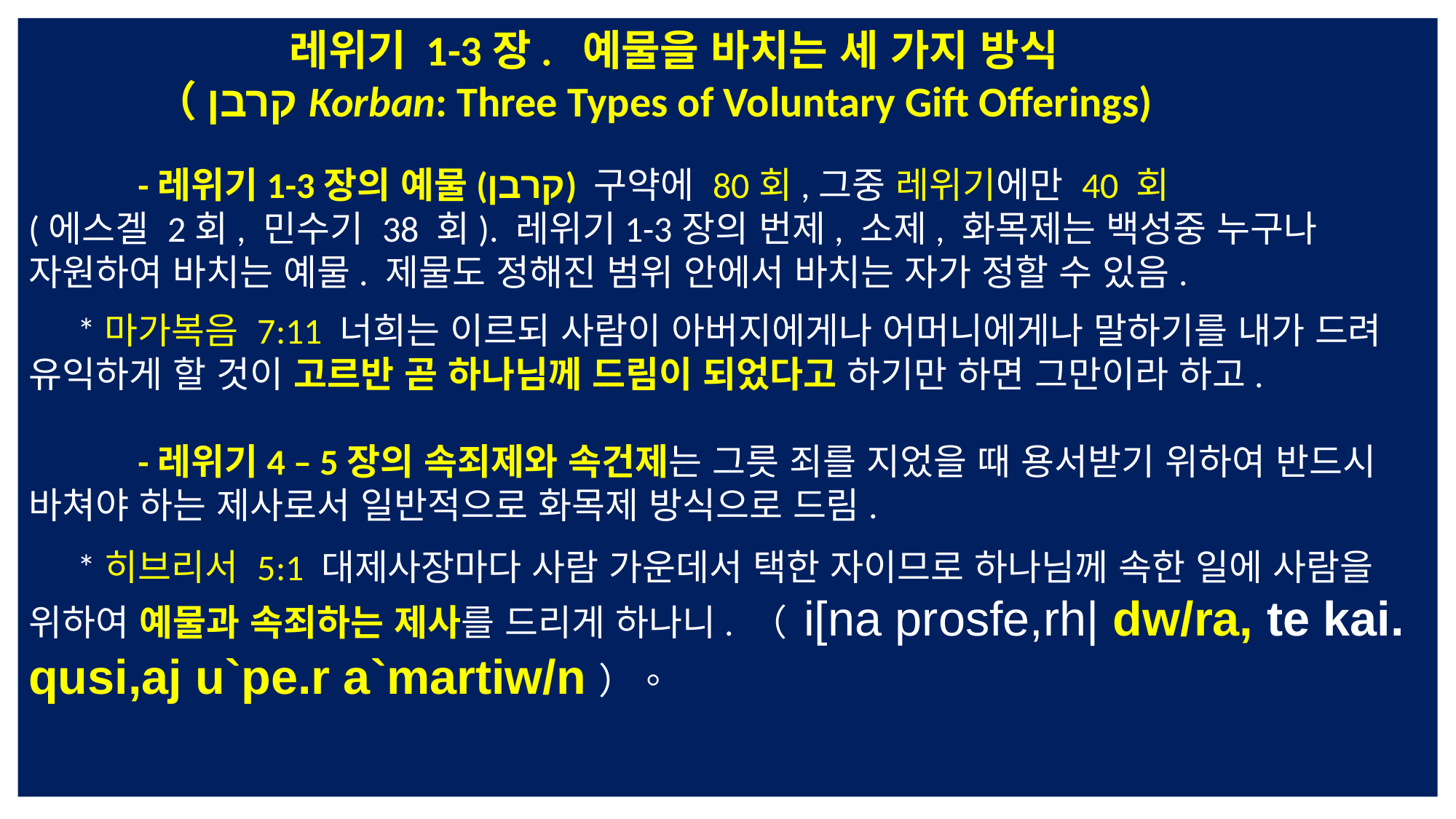

레위기 1-3장.  예물을 바치는 세 가지 방식
            （קרבן Korban: Three Types of Voluntary Gift Offerings)

	-레위기1-3장의 예물(קרבן) 구약에 80회,그중 레위기에만 40 회
(에스겔 2회, 민수기 38 회). 레위기1-3장의 번제, 소제, 화목제는 백성중 누구나 자원하여 바치는 예물. 제물도 정해진 범위 안에서 바치는 자가 정할 수 있음.

      *마가복음 7:11 너희는 이르되 사람이 아버지에게나 어머니에게나 말하기를 내가 드려 유익하게 할 것이 고르반 곧 하나님께 드림이 되었다고 하기만 하면 그만이라 하고.

	-레위기4 – 5장의 속죄제와 속건제는 그릇 죄를 지었을 때 용서받기 위하여 반드시 바쳐야 하는 제사로서 일반적으로 화목제 방식으로 드림.

      *히브리서 5:1 대제사장마다 사람 가운데서 택한 자이므로 하나님께 속한 일에 사람을 위하여 예물과 속죄하는 제사를 드리게 하나니. （ i[na prosfe,rh| dw/ra, te kai. qusi,aj u`pe.r a`martiw/n）。